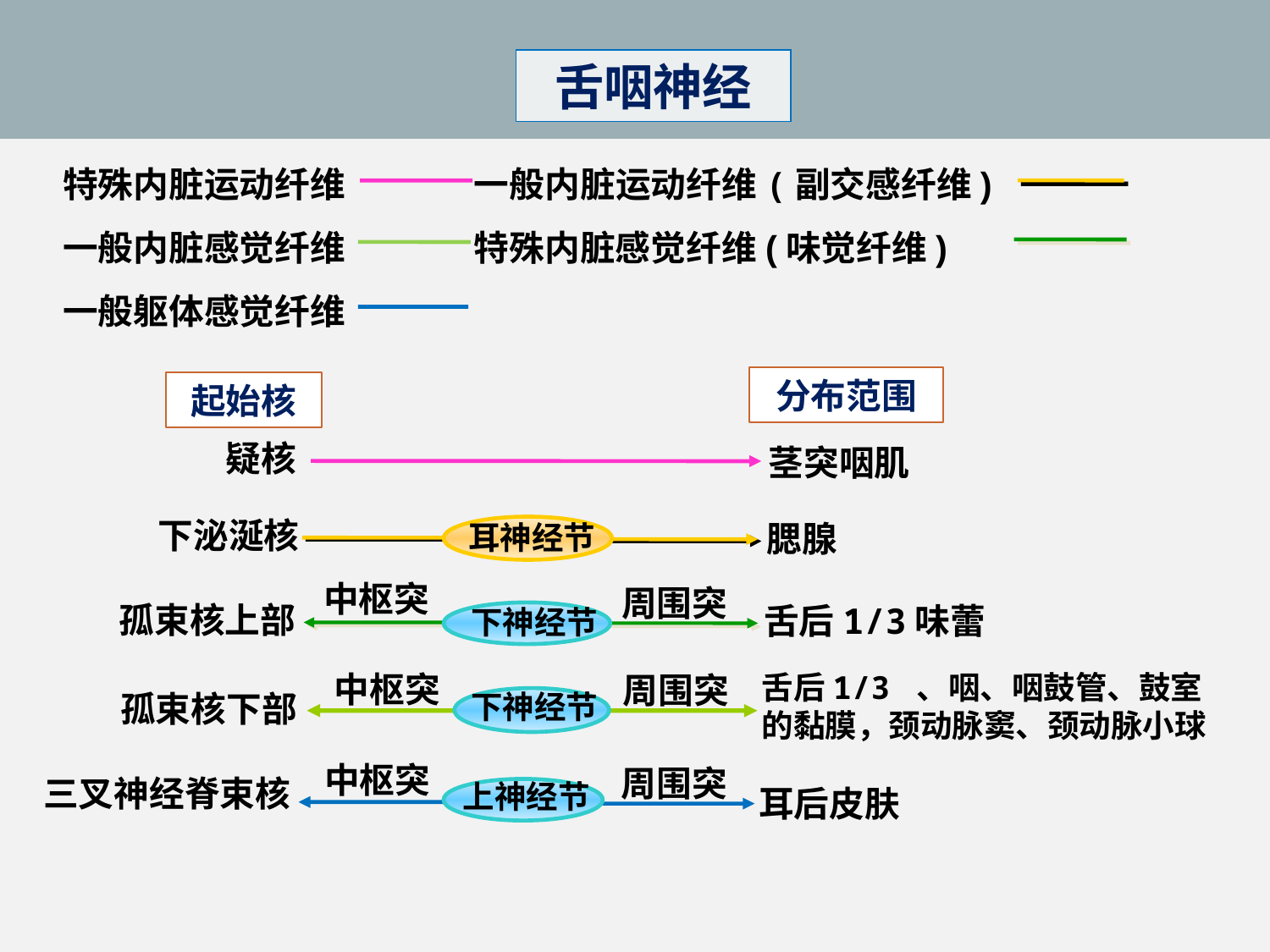

舌咽神经
特殊内脏运动纤维                一般内脏运动纤维(副交感纤维)
一般内脏感觉纤维                特殊内脏感觉纤维(味觉纤维)
一般躯体感觉纤维

分布范围
起始核
疑核
茎突咽肌

下泌涎核
耳神经节

腮腺

周围突
中枢突
孤束核上部
舌后1/3味蕾

下神经节

中枢突
舌后1/3 、咽、咽鼓管、鼓室的黏膜，颈动脉窦、颈动脉小球
周围突
孤束核下部
下神经节

中枢突
周围突
三叉神经脊束核
耳后皮肤
上神经节